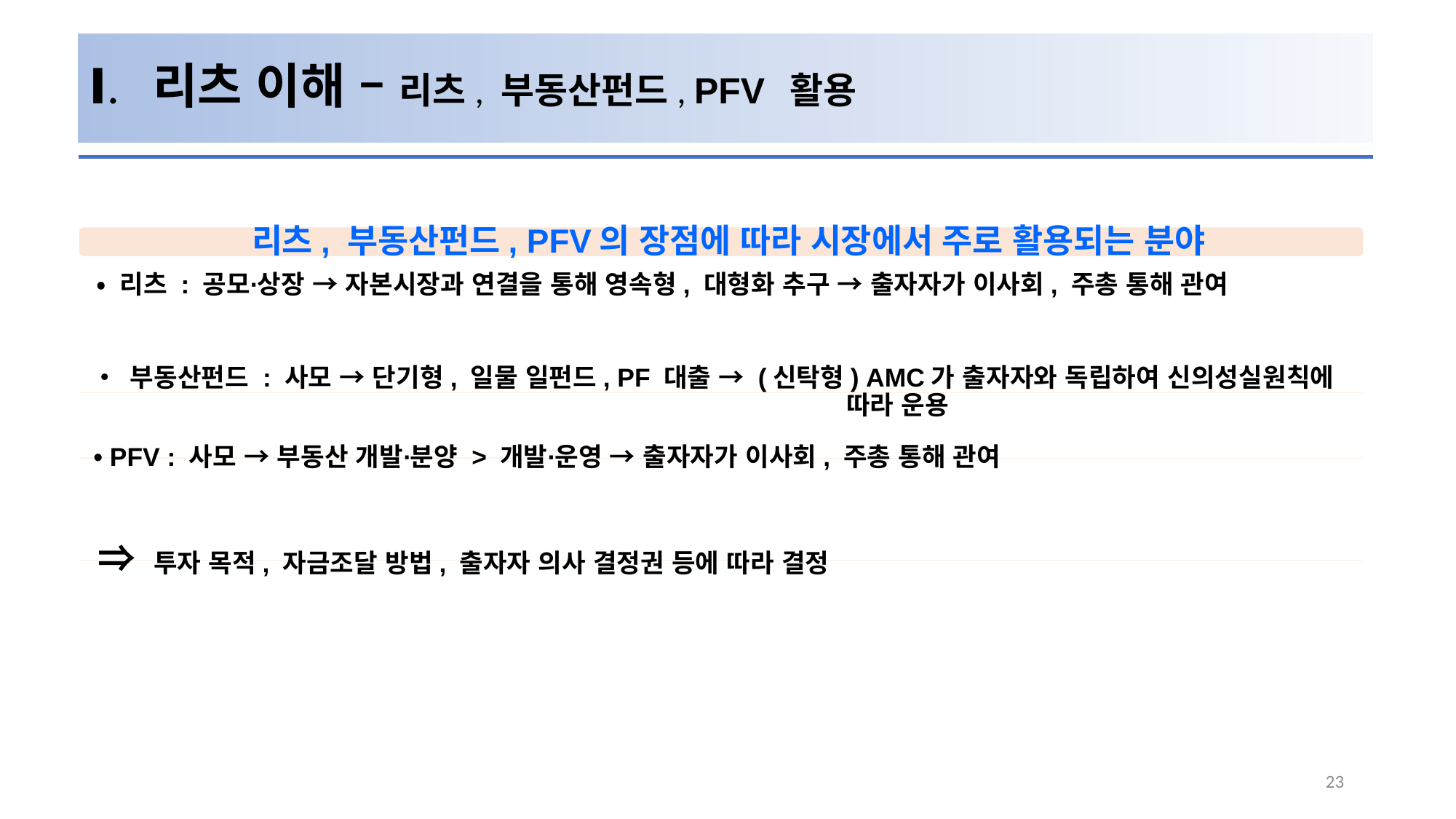

# Ⅰ.  리츠 이해 – 리츠, 부동산펀드, PFV  활용
 • 부동산펀드 : 사모 → 단기형, 일물 일펀드, PF 대출 → (신탁형) AMC가 출자자와 독립하여 신의성실원칙에 따라 운용

 리츠, 부동산펀드, PFV의 장점에 따라 시장에서 주로 활용되는 분야
 • 리츠 : 공모∙상장 → 자본시장과 연결을 통해 영속형, 대형화 추구 → 출자자가 이사회, 주총 통해 관여
 • PFV : 사모 → 부동산 개발∙분양 > 개발∙운영 → 출자자가 이사회, 주총 통해 관여
  ⇒ 투자 목적, 자금조달 방법, 출자자 의사 결정권 등에 따라 결정
23